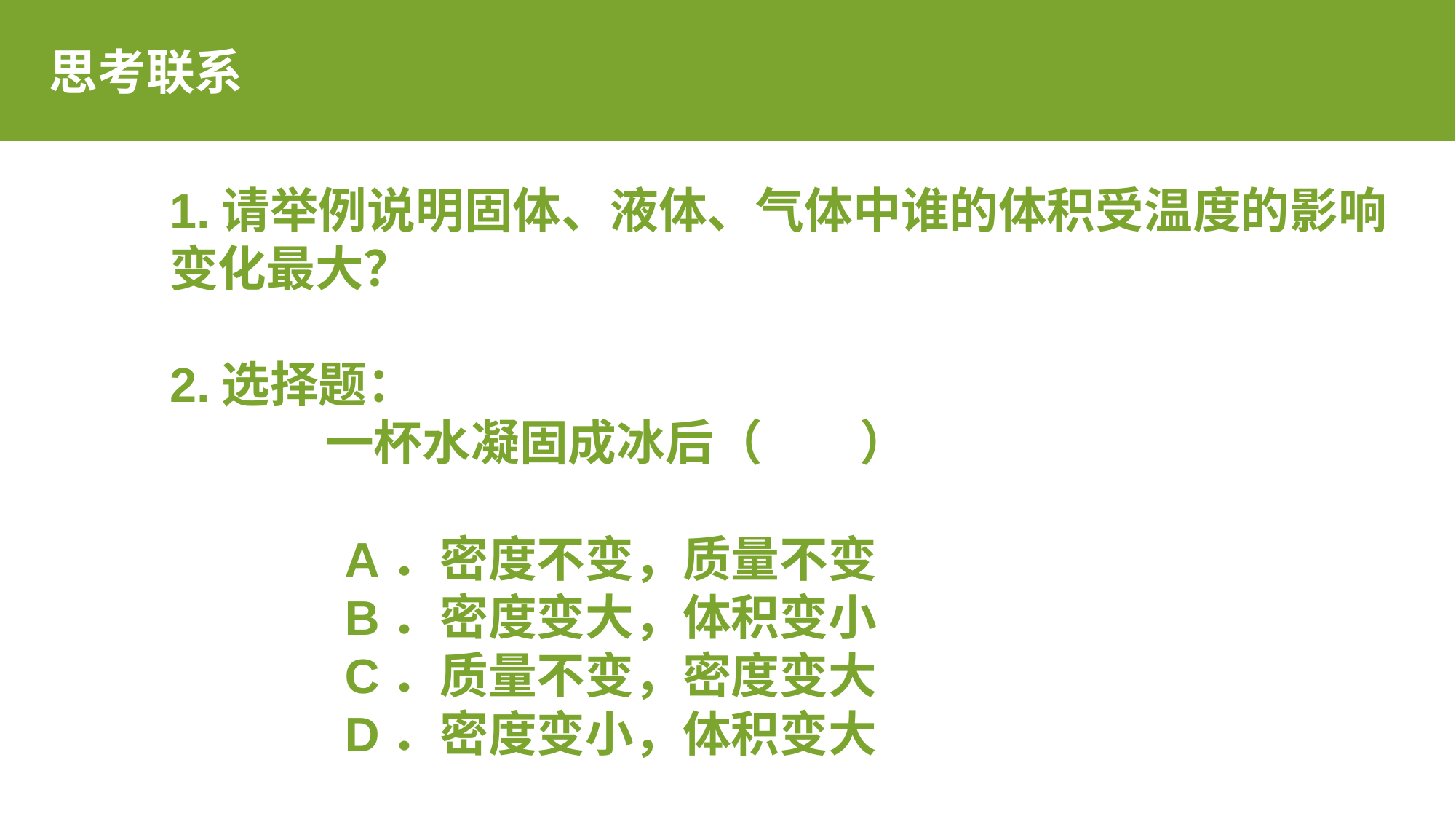

思考联系
1.请举例说明固体、液体、气体中谁的体积受温度的影响变化最大？

2.选择题：
             一杯水凝固成冰后（　　）

             A．密度不变，质量不变
             B．密度变大，体积变小
             C．质量不变，密度变大
             D．密度变小，体积变大
.